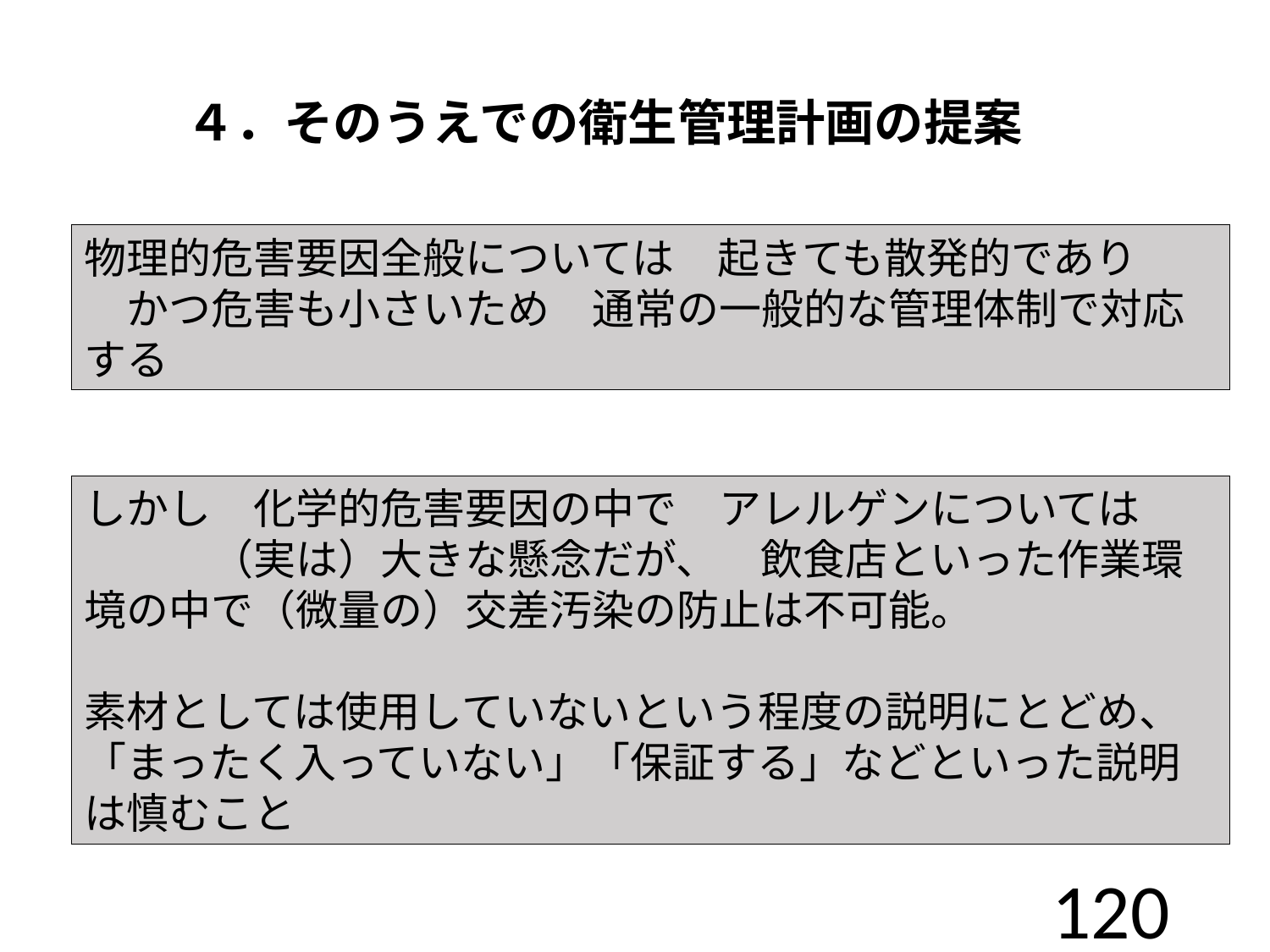

４．そのうえでの衛生管理計画の提案
物理的危害要因全般については　起きても散発的であり　　かつ危害も小さいため　通常の一般的な管理体制で対応する
しかし　化学的危害要因の中で　アレルゲンについては　　　　（実は）大きな懸念だが、　飲食店といった作業環境の中で（微量の）交差汚染の防止は不可能。

素材としては使用していないという程度の説明にとどめ、「まったく入っていない」「保証する」などといった説明は慎むこと
120